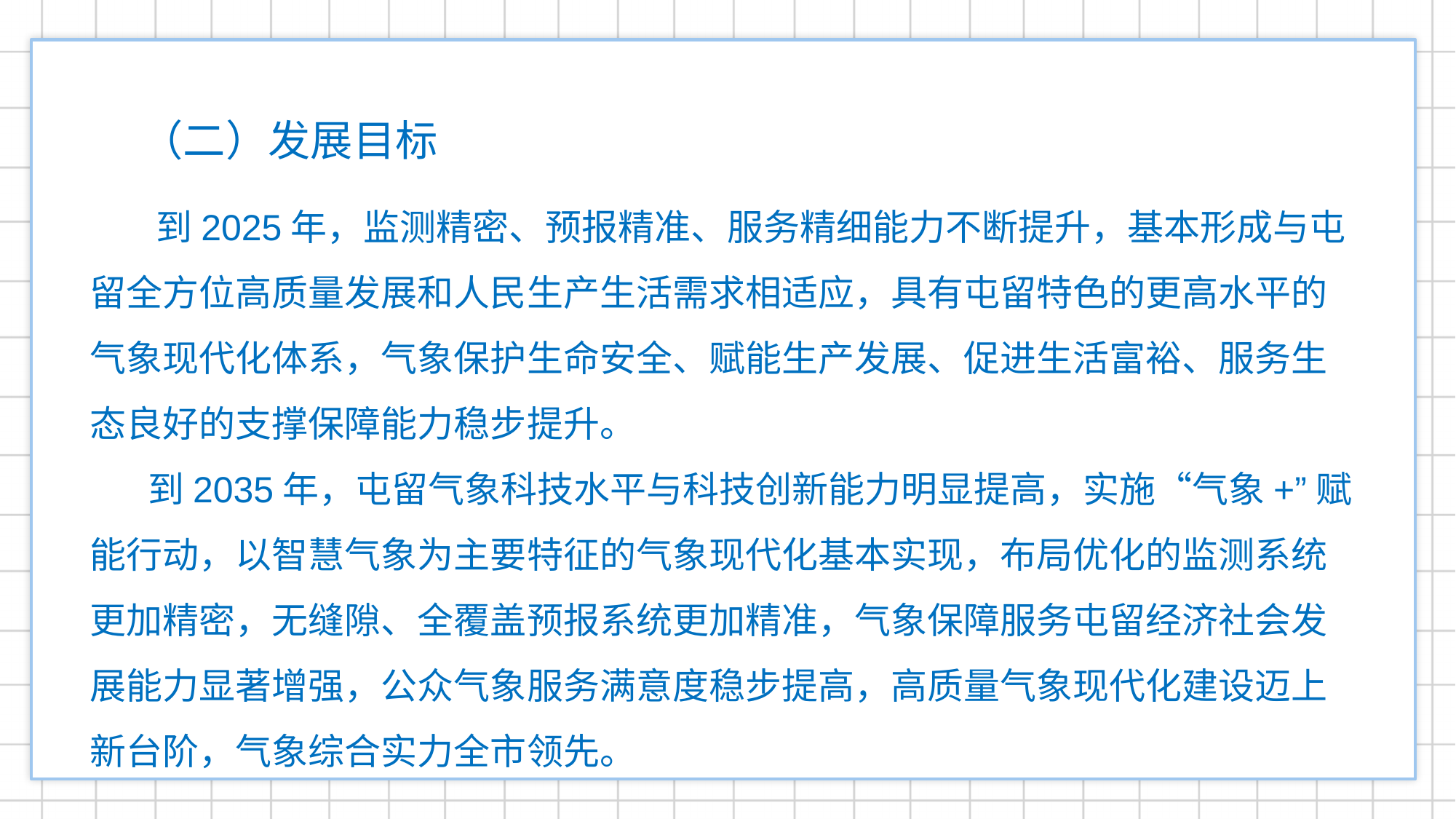

（二）发展目标
       到2025年，监测精密、预报精准、服务精细能力不断提升，基本形成与屯留全方位高质量发展和人民生产生活需求相适应，具有屯留特色的更高水平的气象现代化体系，气象保护生命安全、赋能生产发展、促进生活富裕、服务生态良好的支撑保障能力稳步提升。
      到2035年，屯留气象科技水平与科技创新能力明显提高，实施“气象+”赋能行动，以智慧气象为主要特征的气象现代化基本实现，布局优化的监测系统更加精密，无缝隙、全覆盖预报系统更加精准，气象保障服务屯留经济社会发展能力显著增强，公众气象服务满意度稳步提高，高质量气象现代化建设迈上新台阶，气象综合实力全市领先。